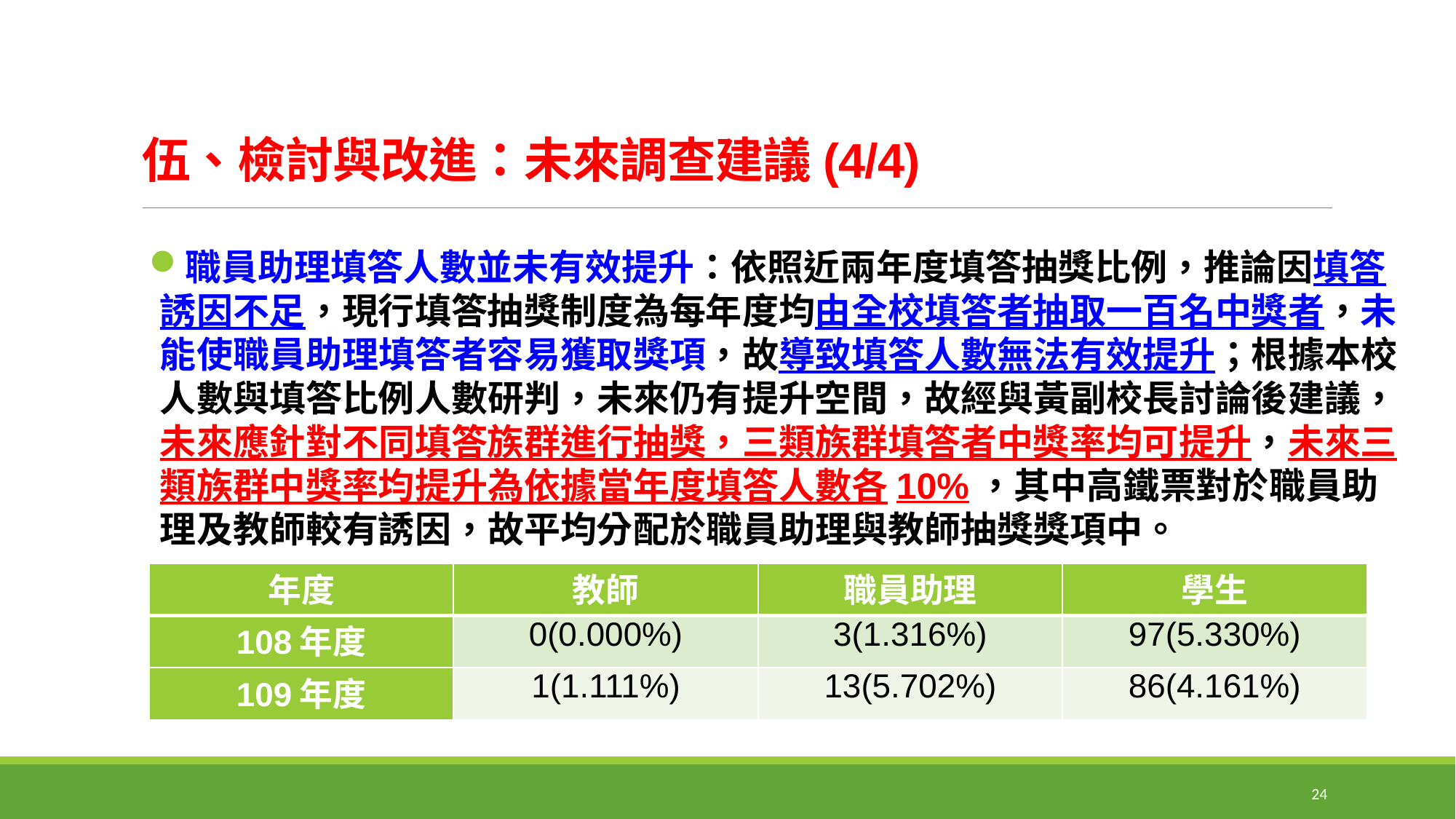

# 伍、檢討與改進：未來調查建議(4/4)
職員助理填答人數並未有效提升：依照近兩年度填答抽獎比例，推論因填答誘因不足，現行填答抽獎制度為每年度均由全校填答者抽取一百名中獎者，未能使職員助理填答者容易獲取獎項，故導致填答人數無法有效提升；根據本校人數與填答比例人數研判，未來仍有提升空間，故經與黃副校長討論後建議，未來應針對不同填答族群進行抽獎，三類族群填答者中獎率均可提升，未來三類族群中獎率均提升為依據當年度填答人數各10%，其中高鐵票對於職員助理及教師較有誘因，故平均分配於職員助理與教師抽獎獎項中。
| 年度 | 教師 | 職員助理 | 學生 |
| --- | --- | --- | --- |
| 108年度 | 0(0.000%) | 3(1.316%) | 97(5.330%) |
| 109年度 | 1(1.111%) | 13(5.702%) | 86(4.161%) |
24